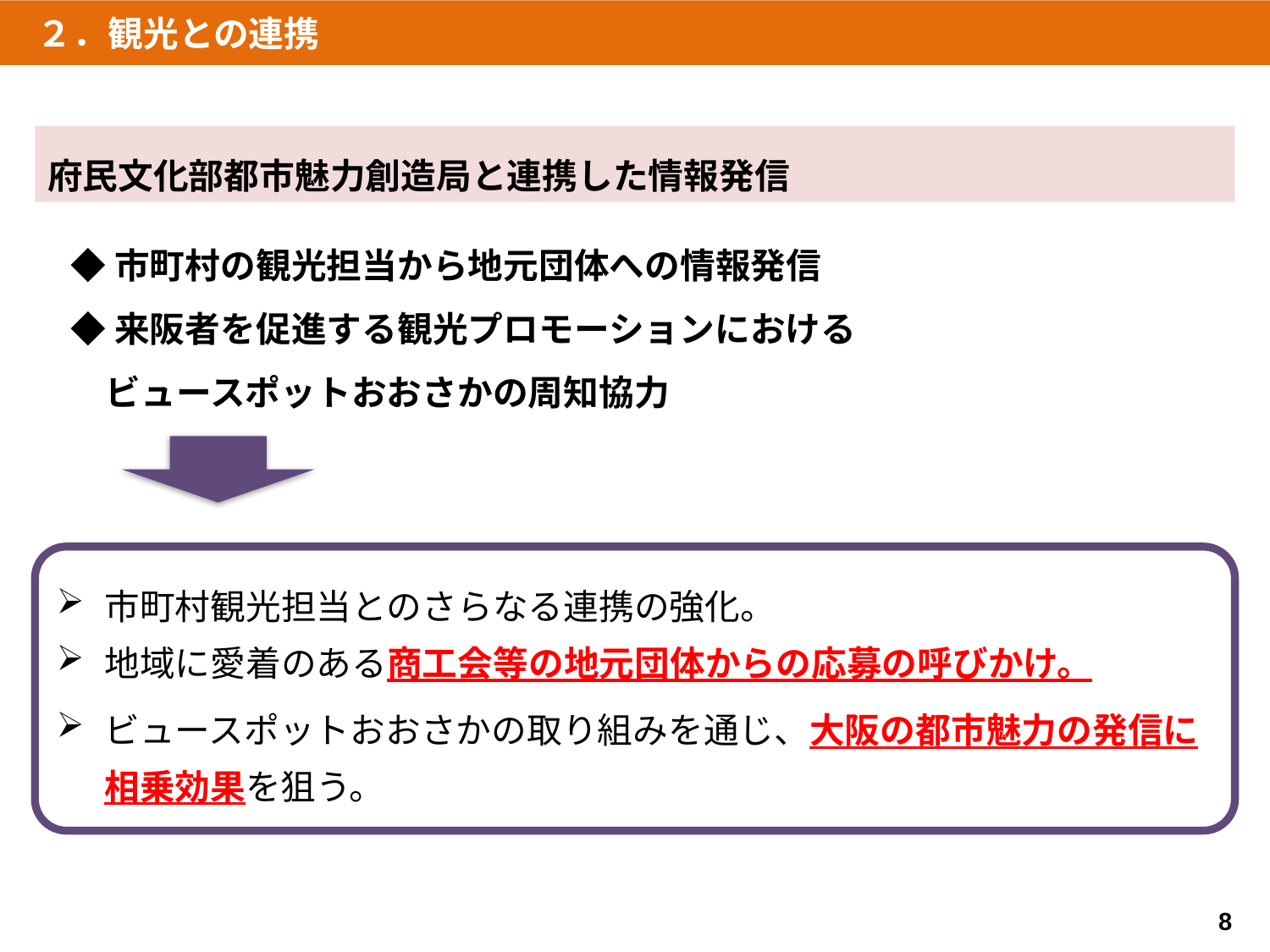

２．観光との連携
府民文化部都市魅力創造局と連携した情報発信
◆市町村の観光担当から地元団体への情報発信
◆来阪者を促進する観光プロモーションにおける
ビュースポットおおさかの周知協力

市町村観光担当とのさらなる連携の強化。
地域に愛着のある商工会等の地元団体からの応募の呼びかけ。
ビュースポットおおさかの取り組みを通じ、大阪の都市魅力の発信に相乗効果を狙う。
8